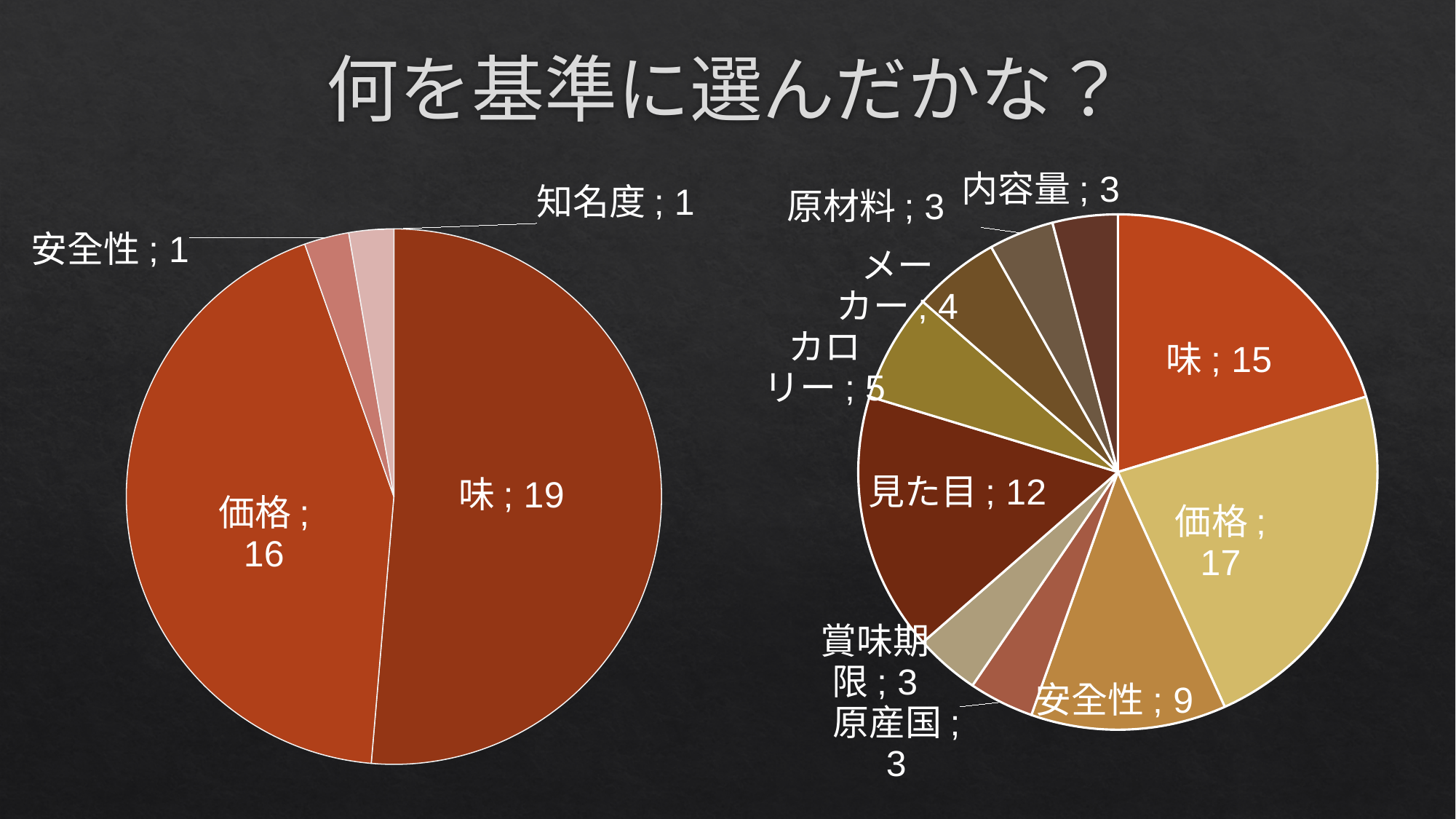

# 何を基準に選んだかな？

### Chart

| Category |  |
|---|---|
| 味 | 19.0 |
| 価格 | 16.0 |
| 安全性 | 1.0 |
| 知名度 | 1.0 |

### Chart

| Category |  |
|---|---|
| 味 | 15.0 |
| 価格 | 17.0 |
| 安全性 | 9.0 |
| 知名度 | 0.0 |
| 原産国 | 3.0 |
| 賞味期限 | 3.0 |
| 見た目 | 12.0 |
| カロリー | 5.0 |
| メーカー | 4.0 |
| 原材料 | 3.0 |
| 内容量 | 3.0 |